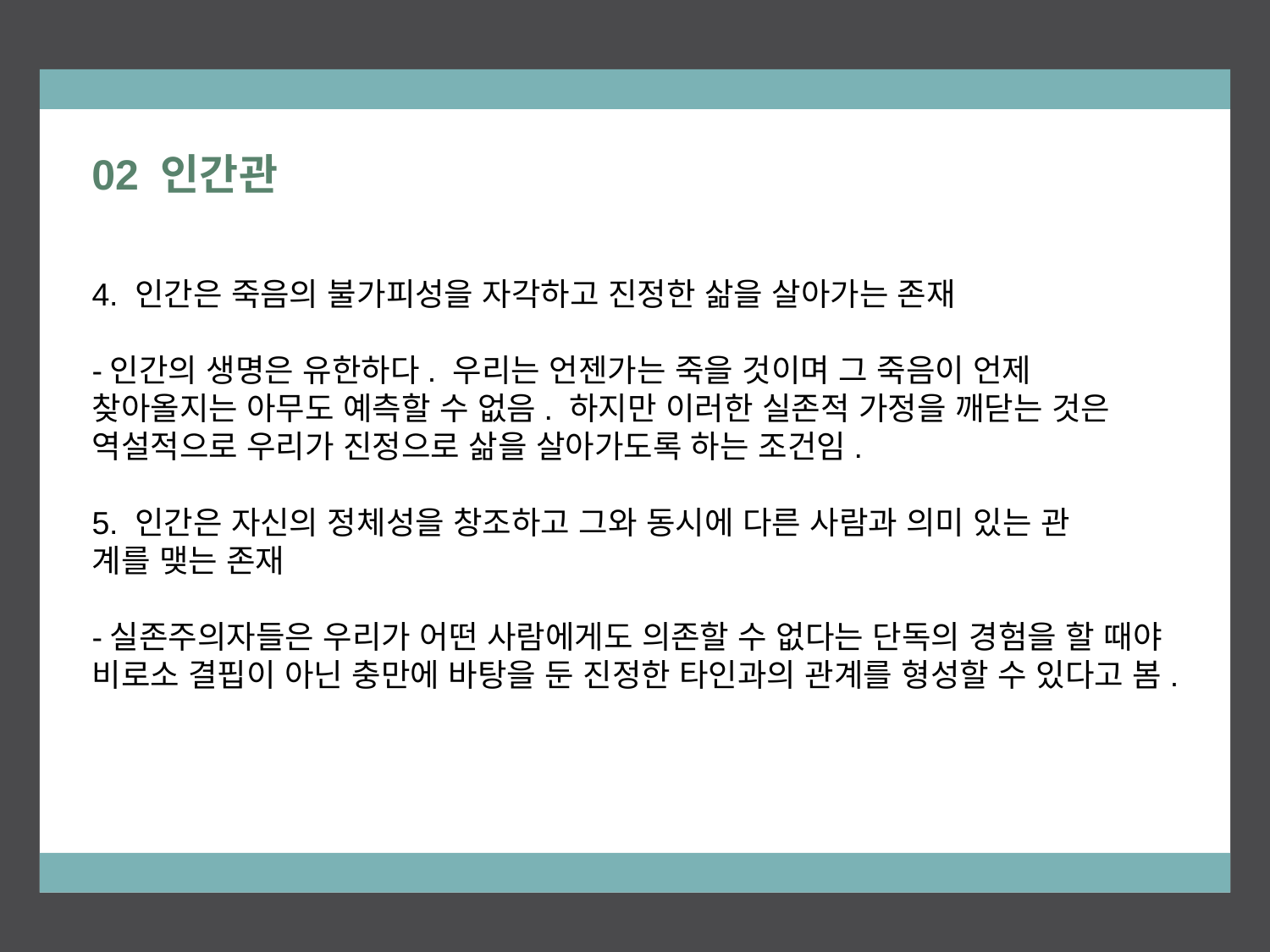

#

02 인간관

4. 인간은 죽음의 불가피성을 자각하고 진정한 삶을 살아가는 존재

-인간의 생명은 유한하다. 우리는 언젠가는 죽을 것이며 그 죽음이 언제 찾아올지는 아무도 예측할 수 없음. 하지만 이러한 실존적 가정을 깨닫는 것은 역설적으로 우리가 진정으로 삶을 살아가도록 하는 조건임.

5. 인간은 자신의 정체성을 창조하고 그와 동시에 다른 사람과 의미 있는 관       계를 맺는 존재

-실존주의자들은 우리가 어떤 사람에게도 의존할 수 없다는 단독의 경험을 할 때야 비로소 결핍이 아닌 충만에 바탕을 둔 진정한 타인과의 관계를 형성할 수 있다고 봄.